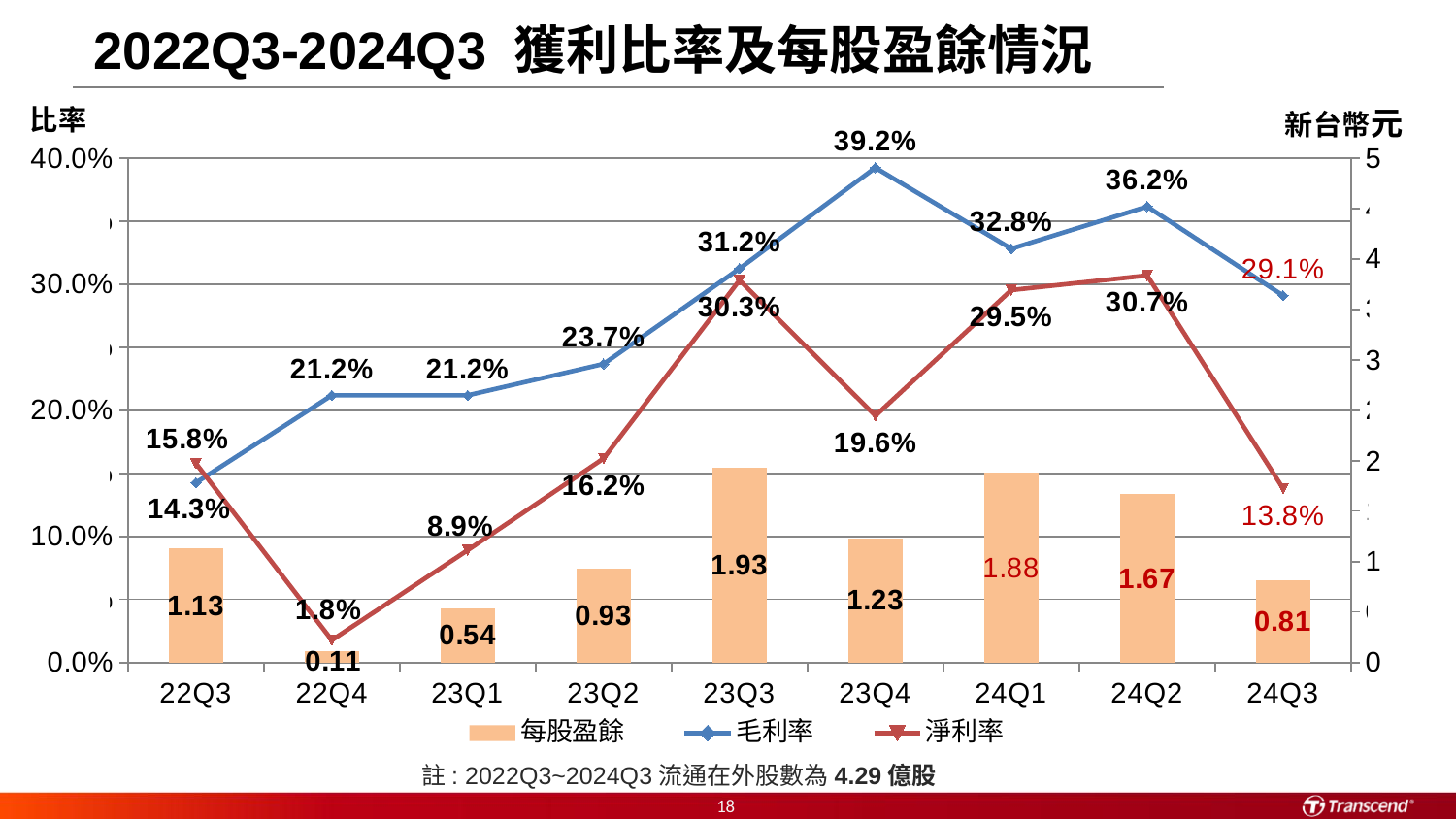

2022Q3-2024Q3 獲利比率及每股盈餘情況

### Chart: 比率

| Category | 每股盈餘 | 毛利率 | 淨利率 |
|---|---|---|---|
| 22Q3 | 1.13 | 0.14254489169539103 | 0.15774964100667502 |
| 22Q4 | 0.11 | 0.21188047905914317 | 0.017674911625441873 |
| 23Q1 | 0.54 | 0.2119007927396532 | 0.08906965307051017 |
| 23Q2 | 0.93 | 0.23672475083789654 | 0.1617734535104595 |
| 23Q3 | 1.93 | 0.3123242412741717 | 0.303093573588109 |
| 23Q4 | 1.23 | 0.3923 | 0.1956 |
| 24Q1 | 1.88 | 0.3281 | 0.2953 |
| 24Q2 | 1.67 | 0.3615 | 0.3069 |
| 24Q3 | 0.81 | 0.291 | 0.138 |
                                            註: 2022Q3~2024Q3流通在外股數為4.29億股

18